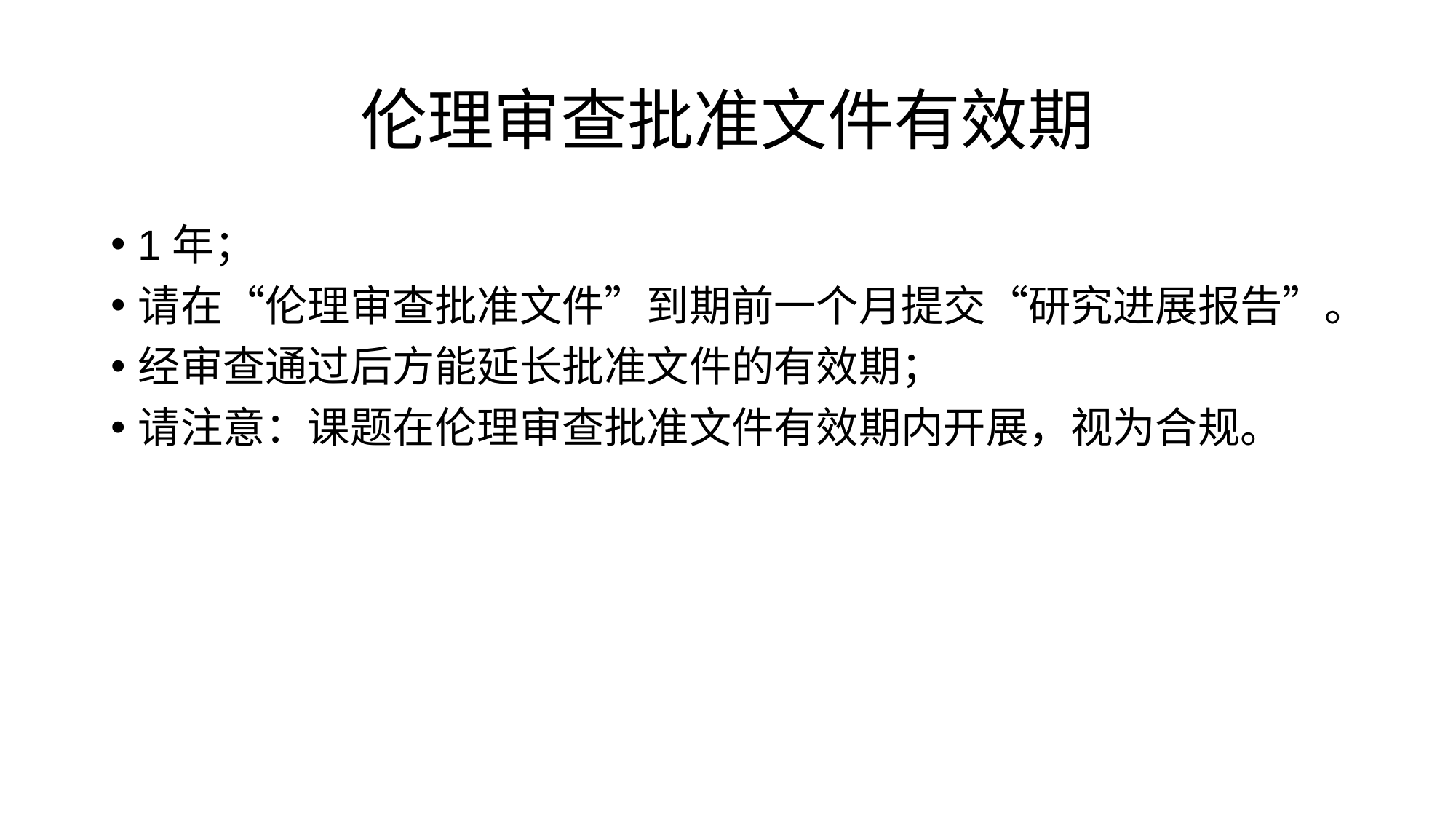

# 伦理审查批准文件有效期
1年；
请在“伦理审查批准文件”到期前一个月提交“研究进展报告”。
经审查通过后方能延长批准文件的有效期；
请注意：课题在伦理审查批准文件有效期内开展，视为合规。